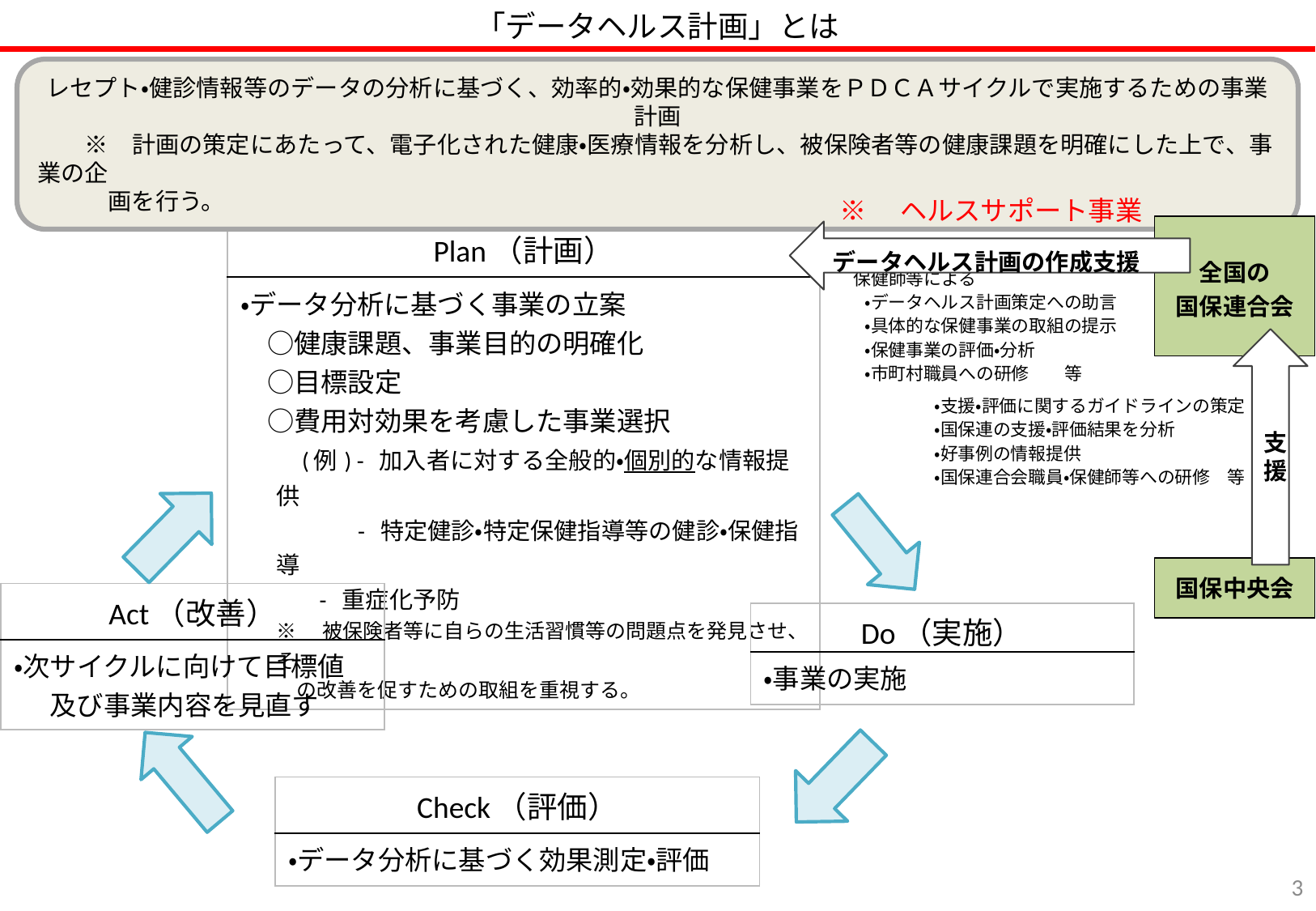

「データヘルス計画」とは
レセプト・健診情報等のデータの分析に基づく、効率的・効果的な保健事業をＰＤＣＡサイクルで実施するための事業計画
　　※　計画の策定にあたって、電子化された健康・医療情報を分析し、被保険者等の健康課題を明確にした上で、事業の企
　　　画を行う。
※　ヘルスサポート事業
全国の
国保連合会

データヘルス計画の作成支援

保健師等による
・データヘルス計画策定への助言
・具体的な保健事業の取組の提示
・保健事業の評価・分析
・市町村職員への研修　　等
支援
・支援・評価に関するガイドラインの策定
・国保連の支援・評価結果を分析
・好事例の情報提供
・国保連合会職員・保健師等への研修　等
国保中央会
| Plan（計画） |
| --- |
| ・データ分析に基づく事業の立案 　○健康課題、事業目的の明確化 　○目標設定 　○費用対効果を考慮した事業選択 　　(例) - 加入者に対する全般的・個別的な情報提供 　　 　　 - 特定健診・特定保健指導等の健診・保健指導 - 重症化予防 ※　被保険者等に自らの生活習慣等の問題点を発見させ、そ 　の改善を促すための取組を重視する。 |

| Act（改善） |
| --- |
| ・次サイクルに向けて目標値及び事業内容を見直す |
| Do（実施） |
| --- |
| ・事業の実施 |

| Check（評価） |
| --- |
| ・データ分析に基づく効果測定・評価 |
3